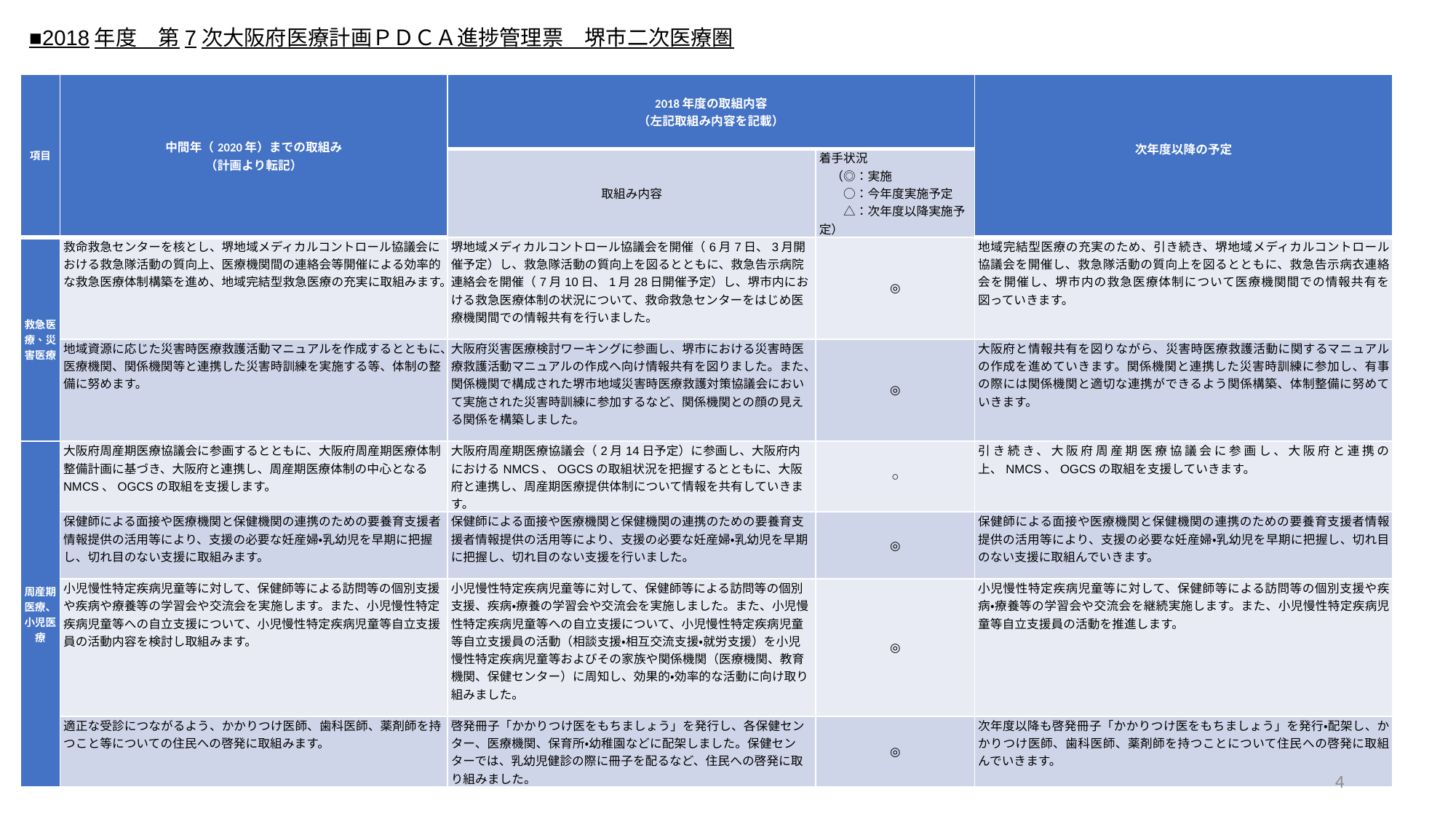

■2018年度　第7次大阪府医療計画ＰＤＣＡ進捗管理票　堺市二次医療圏
| 項目 | 中間年（2020年）までの取組み （計画より転記） | 2018年度の取組内容 （左記取組み内容を記載） |  | 次年度以降の予定 |
| --- | --- | --- | --- | --- |
|  |  | 取組み内容 | 着手状況 　（◎：実施 　　○：今年度実施予定 　　△：次年度以降実施予定） |  |
| 救急医療、災害医療 | 救命救急センターを核とし、堺地域メディカルコントロール協議会における救急隊活動の質向上、医療機関間の連絡会等開催による効率的な救急医療体制構築を進め、地域完結型救急医療の充実に取組みます。 | 堺地域メディカルコントロール協議会を開催（6月7日、3月開催予定）し、救急隊活動の質向上を図るとともに、救急告示病院連絡会を開催（7月10日、1月28日開催予定）し、堺市内における救急医療体制の状況について、救命救急センターをはじめ医療機関間での情報共有を行いました。 | ◎ | 地域完結型医療の充実のため、引き続き、堺地域メディカルコントロール協議会を開催し、救急隊活動の質向上を図るとともに、救急告示病衣連絡会を開催し、堺市内の救急医療体制について医療機関間での情報共有を図っていきます。 |
|  | 地域資源に応じた災害時医療救護活動マニュアルを作成するとともに、医療機関、関係機関等と連携した災害時訓練を実施する等、体制の整備に努めます。 | 大阪府災害医療検討ワーキングに参画し、堺市における災害時医療救護活動マニュアルの作成へ向け情報共有を図りました。また、関係機関で構成された堺市地域災害時医療救護対策協議会において実施された災害時訓練に参加するなど、関係機関との顔の見える関係を構築しました。 | ◎ | 大阪府と情報共有を図りながら、災害時医療救護活動に関するマニュアルの作成を進めていきます。関係機関と連携した災害時訓練に参加し、有事の際には関係機関と適切な連携ができるよう関係構築、体制整備に努めていきます。 |
| 周産期医療、小児医療 | 大阪府周産期医療協議会に参画するとともに、大阪府周産期医療体制整備計画に基づき、大阪府と連携し、周産期医療体制の中心となるNMCS、OGCSの取組を支援します。 | 大阪府周産期医療協議会（2月14日予定）に参画し、大阪府内におけるNMCS、OGCSの取組状況を把握するとともに、大阪府と連携し、周産期医療提供体制について情報を共有していきます。 | ○ | 引き続き、大阪府周産期医療協議会に参画し、大阪府と連携の上、NMCS、OGCSの取組を支援していきます。 |
|  | 保健師による面接や医療機関と保健機関の連携のための要養育支援者情報提供の活用等により、支援の必要な妊産婦・乳幼児を早期に把握し、切れ目のない支援に取組みます。 | 保健師による面接や医療機関と保健機関の連携のための要養育支援者情報提供の活用等により、支援の必要な妊産婦・乳幼児を早期に把握し、切れ目のない支援を行いました。 | ◎ | 保健師による面接や医療機関と保健機関の連携のための要養育支援者情報提供の活用等により、支援の必要な妊産婦・乳幼児を早期に把握し、切れ目のない支援に取組んでいきます。 |
|  | 小児慢性特定疾病児童等に対して、保健師等による訪問等の個別支援や疾病や療養等の学習会や交流会を実施します。また、小児慢性特定疾病児童等への自立支援について、小児慢性特定疾病児童等自立支援員の活動内容を検討し取組みます。 | 小児慢性特定疾病児童等に対して、保健師等による訪問等の個別支援、疾病・療養の学習会や交流会を実施しました。また、小児慢性特定疾病児童等への自立支援について、小児慢性特定疾病児童等自立支援員の活動（相談支援・相互交流支援・就労支援）を小児慢性特定疾病児童等およびその家族や関係機関（医療機関、教育機関、保健センター）に周知し、効果的・効率的な活動に向け取り組みました。 | ◎ | 小児慢性特定疾病児童等に対して、保健師等による訪問等の個別支援や疾病・療養等の学習会や交流会を継続実施します。また、小児慢性特定疾病児童等自立支援員の活動を推進します。 |
|  | 適正な受診につながるよう、かかりつけ医師、歯科医師、薬剤師を持つこと等についての住民への啓発に取組みます。 | 啓発冊子「かかりつけ医をもちましょう」を発行し、各保健センター、医療機関、保育所・幼稚園などに配架しました。保健センターでは、乳幼児健診の際に冊子を配るなど、住民への啓発に取り組みました。 | ◎ | 次年度以降も啓発冊子「かかりつけ医をもちましょう」を発行・配架し、かかりつけ医師、歯科医師、薬剤師を持つことについて住民への啓発に取組んでいきます。 |
4